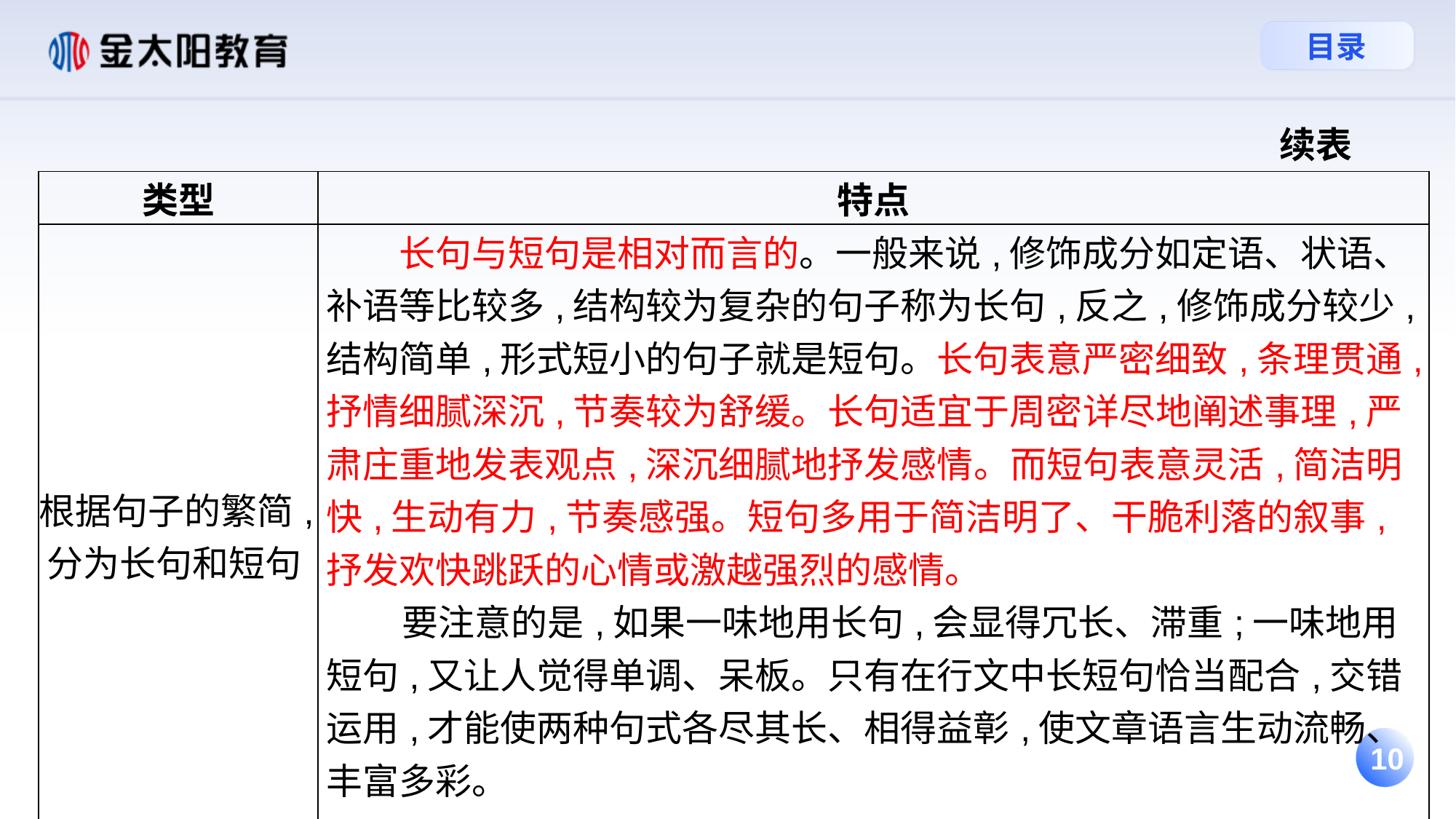

续表
| 类型 | 特点 |
| --- | --- |
| 根据句子的繁简,分为长句和短句 | 长句与短句是相对而言的。一般来说,修饰成分如定语、状语、补语等比较多,结构较为复杂的句子称为长句,反之,修饰成分较少,结构简单,形式短小的句子就是短句。长句表意严密细致,条理贯通,抒情细腻深沉,节奏较为舒缓。长句适宜于周密详尽地阐述事理,严肃庄重地发表观点,深沉细腻地抒发感情。而短句表意灵活,简洁明快,生动有力,节奏感强。短句多用于简洁明了、干脆利落的叙事,抒发欢快跳跃的心情或激越强烈的感情。 要注意的是,如果一味地用长句,会显得冗长、滞重;一味地用短句,又让人觉得单调、呆板。只有在行文中长短句恰当配合,交错运用,才能使两种句式各尽其长、相得益彰,使文章语言生动流畅、丰富多彩。 |